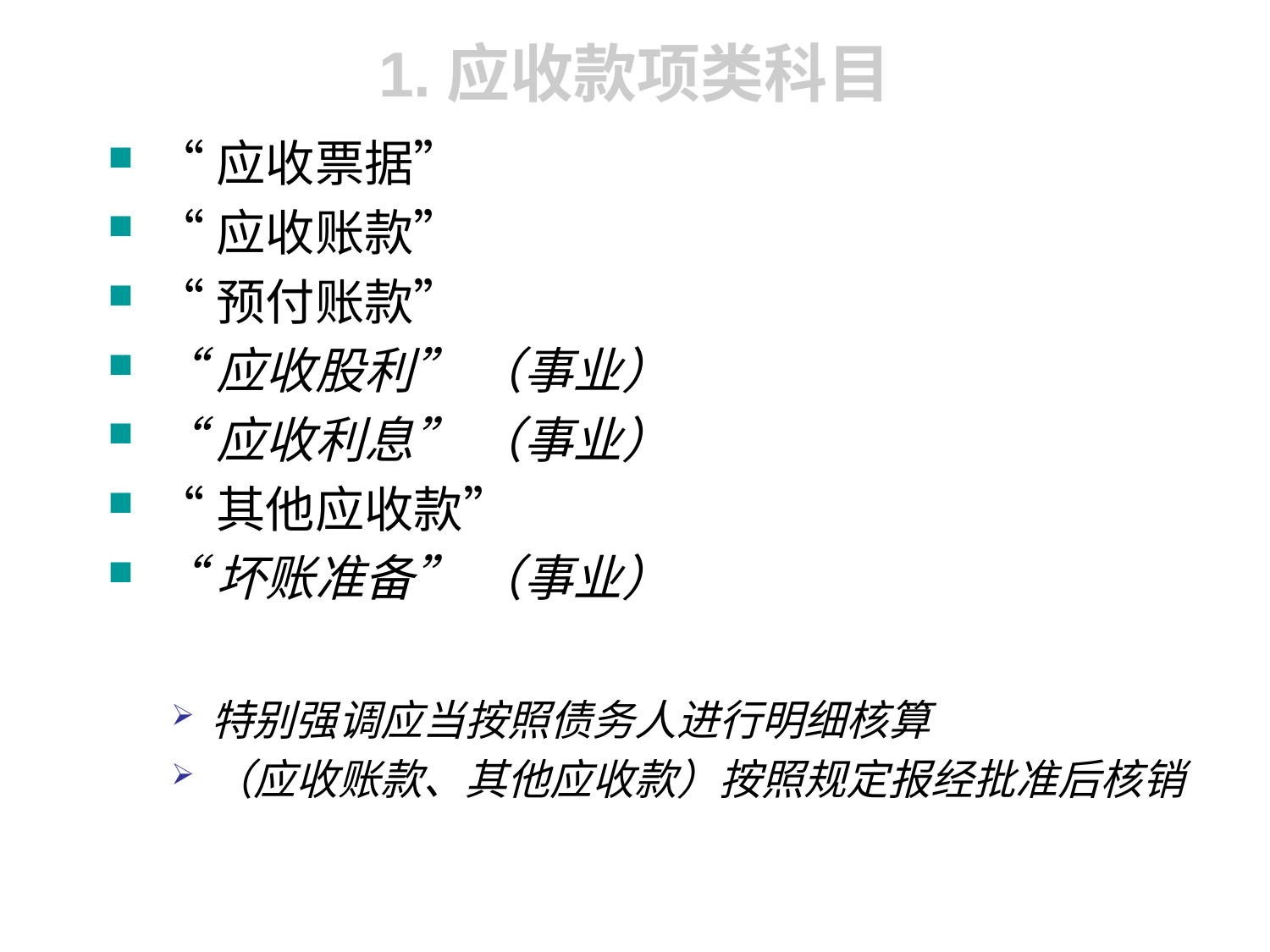

# 1.应收款项类科目
“应收票据”
“应收账款”
“预付账款”
“应收股利” （事业）
“应收利息” （事业）
“其他应收款”
“坏账准备” （事业）

特别强调应当按照债务人进行明细核算
（应收账款、其他应收款）按照规定报经批准后核销

106